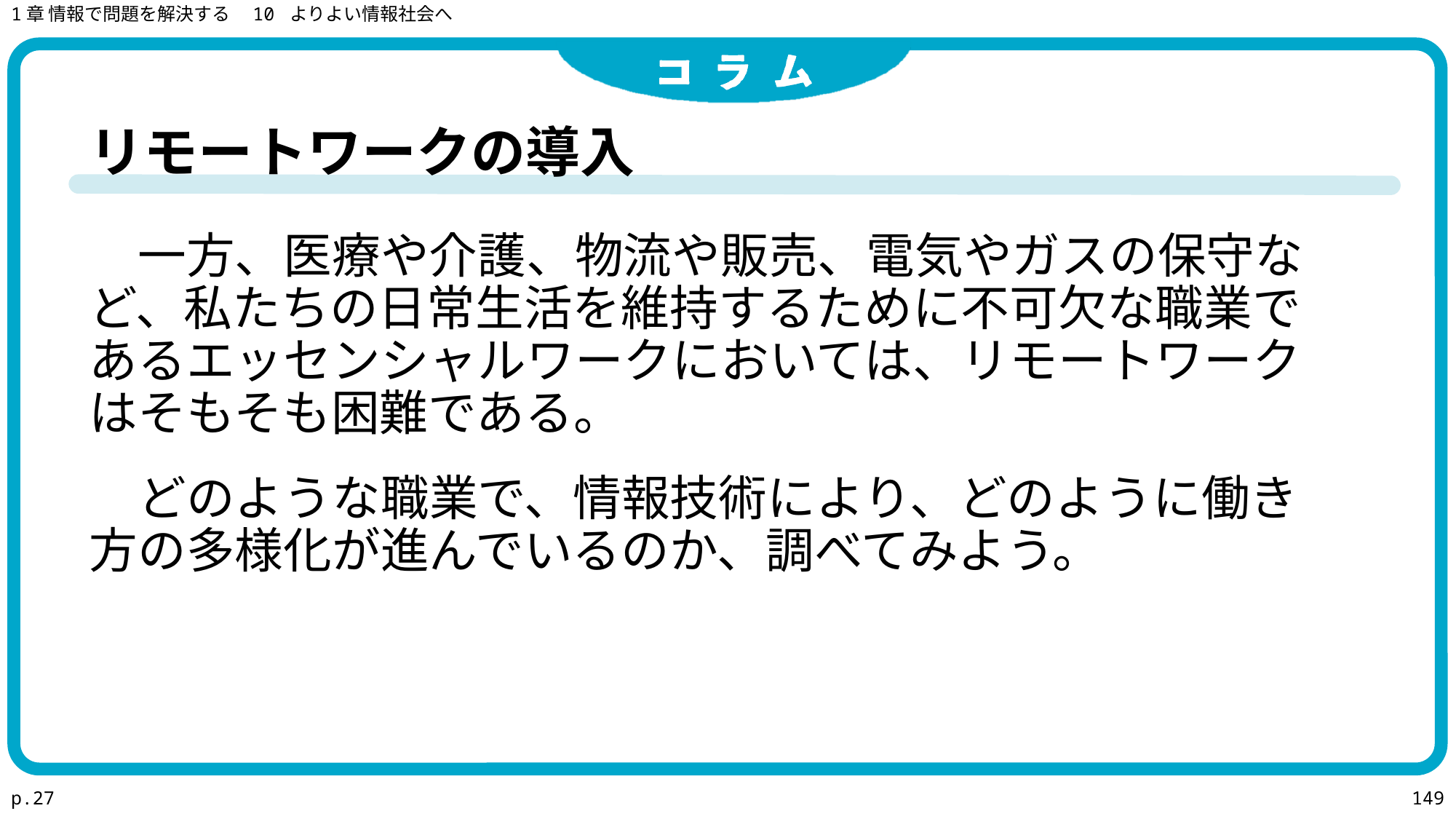

1章 情報で問題を解決する　10 よりよい情報社会へ
リモートワークの導入
　一方、医療や介護、物流や販売、電気やガスの保守など、私たちの日常生活を維持するために不可欠な職業であるエッセンシャルワークにおいては、リモートワークはそもそも困難である。
　どのような職業で、情報技術により、どのように働き方の多様化が進んでいるのか、調べてみよう。
p.27
149